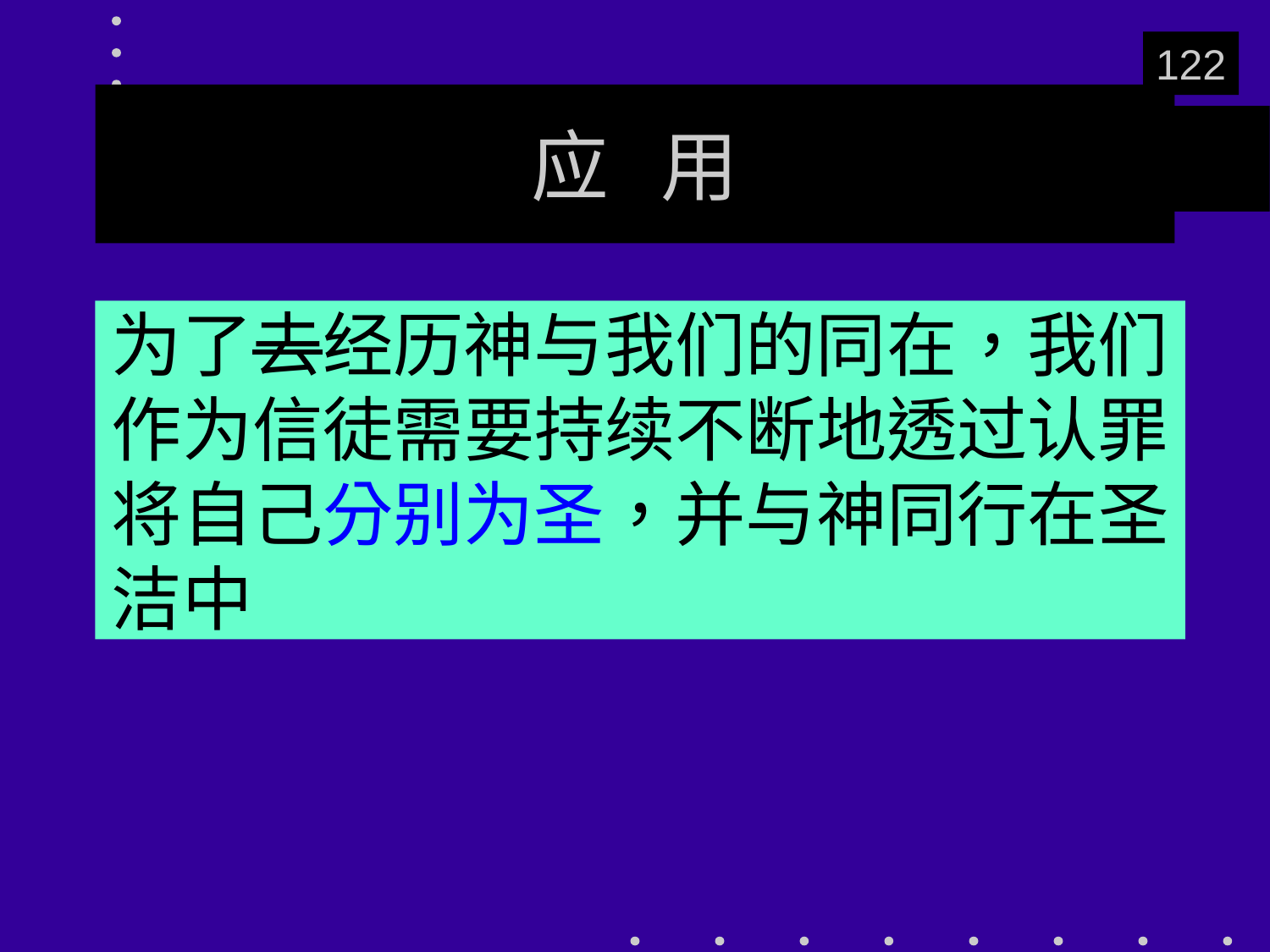

122
# 应   用
为了去经历神与我们的同在，我们作为信徒需要持续不断地透过认罪将自己分别为圣，并与神同行在圣洁中